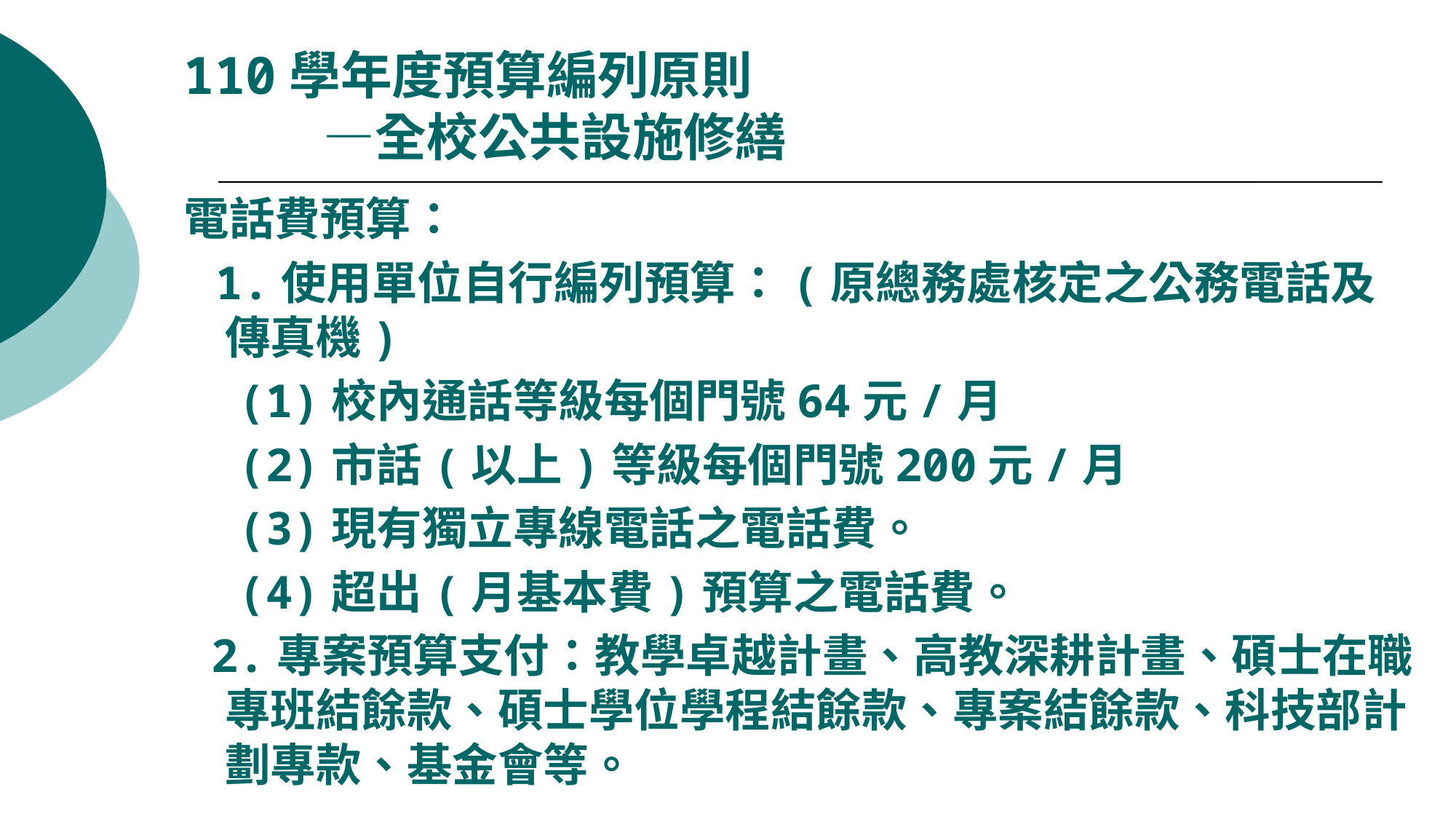

110學年度預算編列原則
            —全校公共設施修繕
電話費預算：
  1.使用單位自行編列預算：(原總務處核定之公務電話及傳真機)
  (1)校內通話等級每個門號64元/月
  (2)市話(以上)等級每個門號200元/月
  (3)現有獨立專線電話之電話費。
  (4)超出(月基本費)預算之電話費。
 2.專案預算支付：教學卓越計畫、高教深耕計畫、碩士在職專班結餘款、碩士學位學程結餘款、專案結餘款、科技部計劃專款、基金會等。